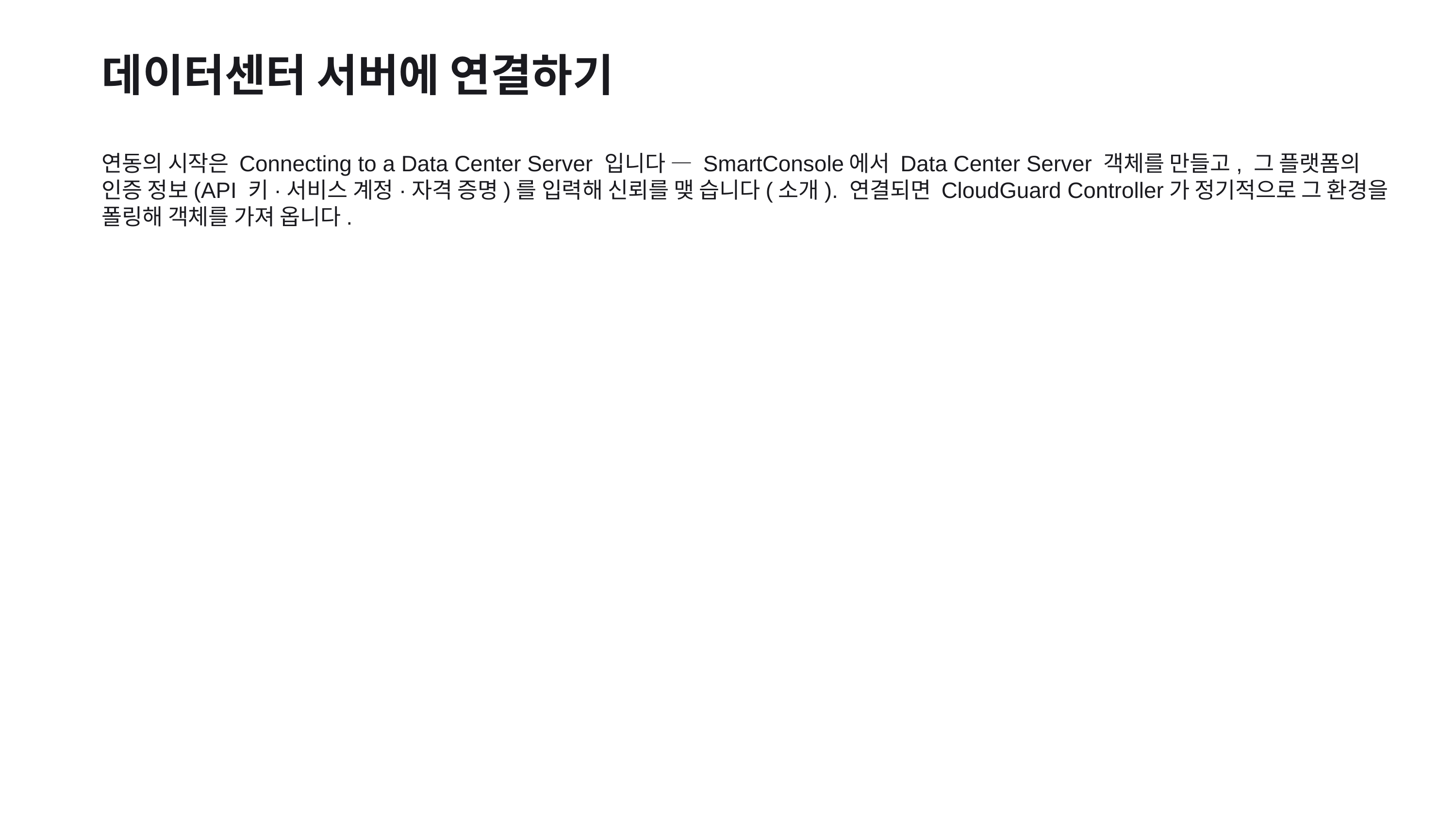

데이터센터 서버에 연결하기
연동의 시작은 Connecting to a Data Center Server 입니다 — SmartConsole에서 Data Center Server 객체를 만들고, 그 플랫폼의 인증 정보(API 키·서비스 계정·자격 증명)를 입력해 신뢰를 맺 습니다(소개). 연결되면 CloudGuard Controller가 정기적으로 그 환경을 폴링해 객체를 가져 옵니다.